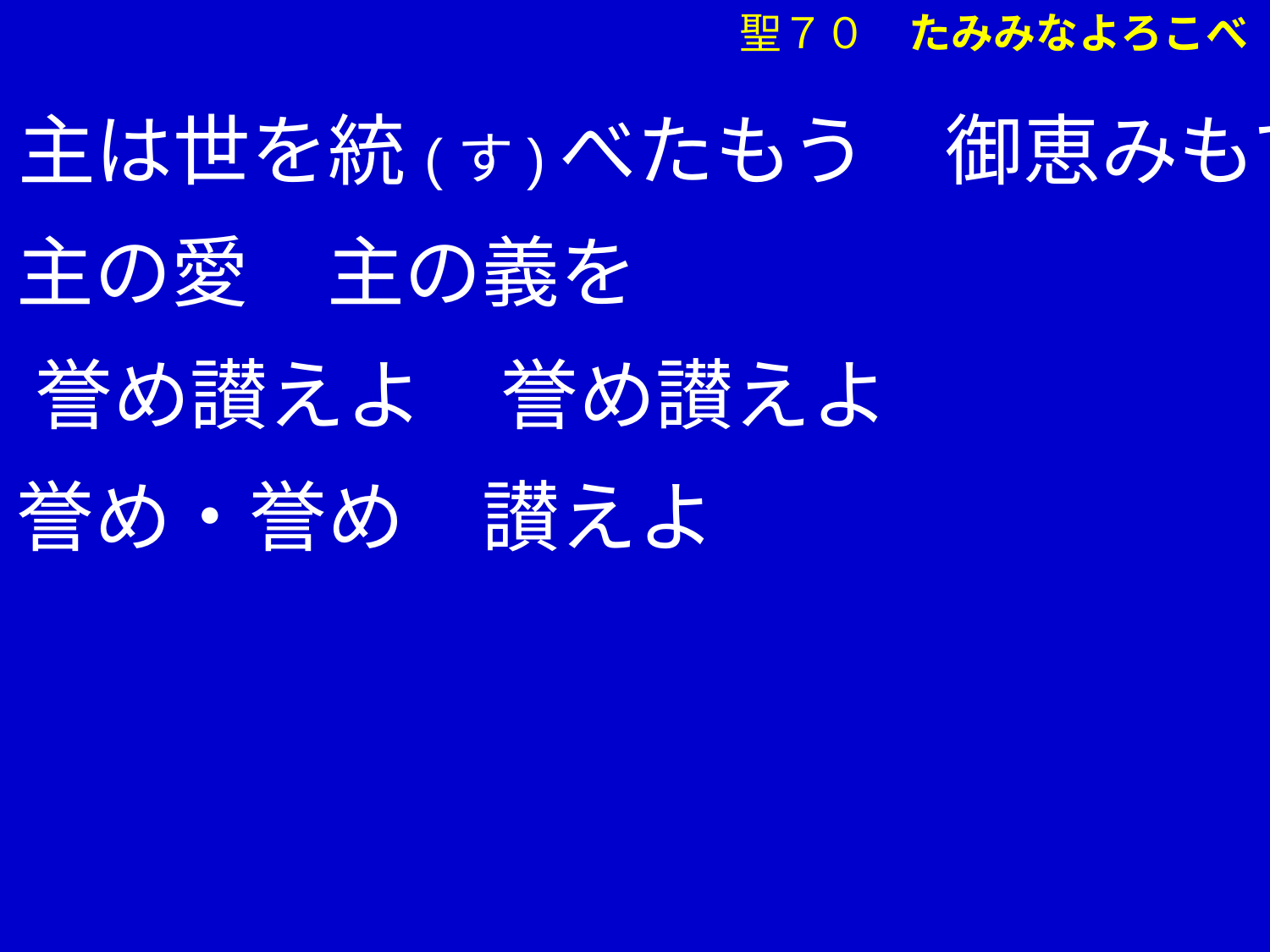

④主は世を統(す)べたもう　御恵みもて
　 主の愛　主の義を
 　誉め讃えよ　誉め讃えよ
　 誉め・誉め　讃えよ
聖７０　たみみなよろこべ